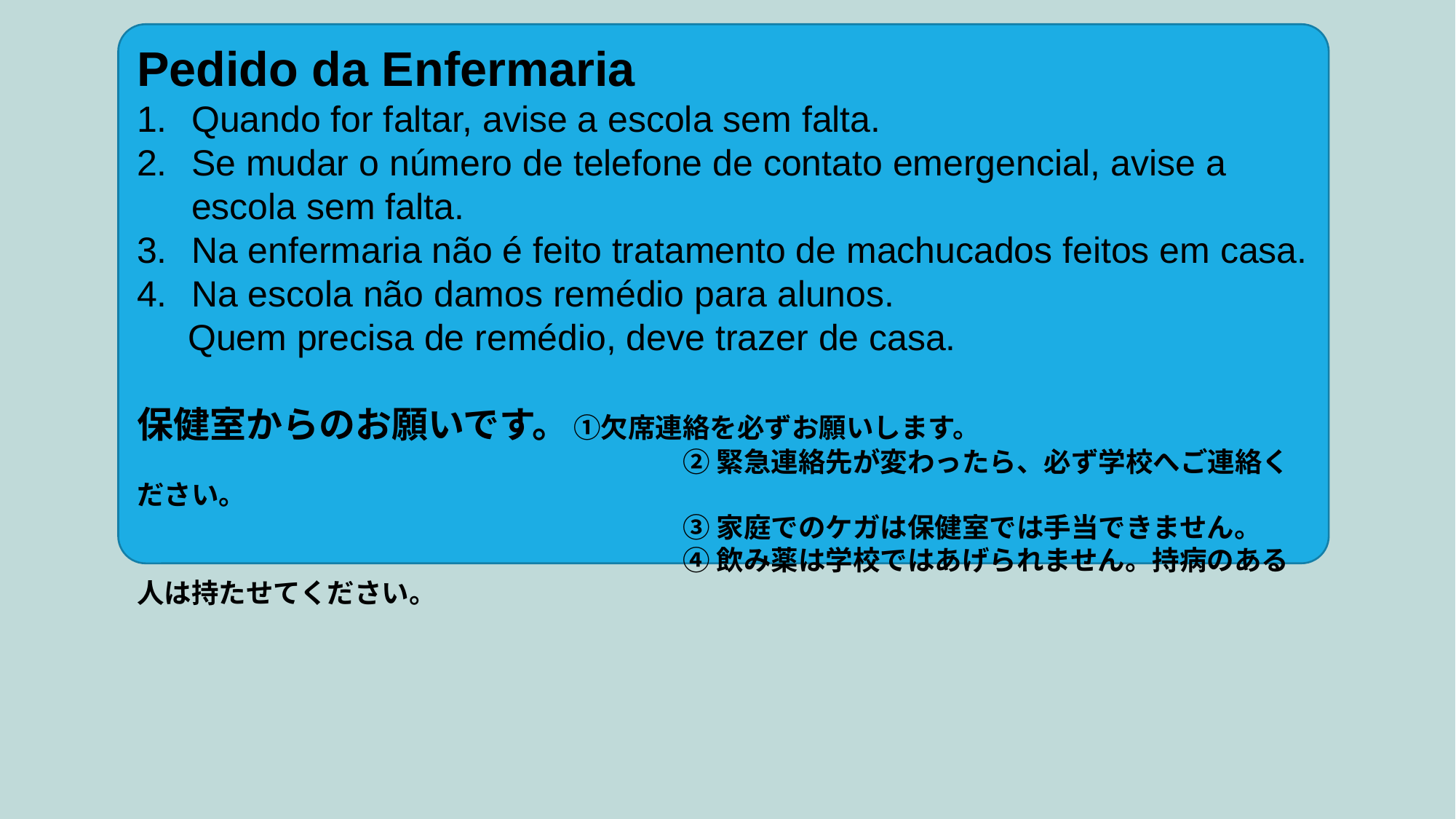

Pedido da Enfermaria
Quando for faltar, avise a escola sem falta.
Se mudar o número de telefone de contato emergencial, avise a escola sem falta.
Na enfermaria não é feito tratamento de machucados feitos em casa.
Na escola não damos remédio para alunos.
     Quem precisa de remédio, deve trazer de casa.

保健室からのお願いです。	①欠席連絡を必ずお願いします。
					②緊急連絡先が変わったら、必ず学校へご連絡ください。
					③家庭でのケガは保健室では手当できません。
					④飲み薬は学校ではあげられません。持病のある人は持たせてください。